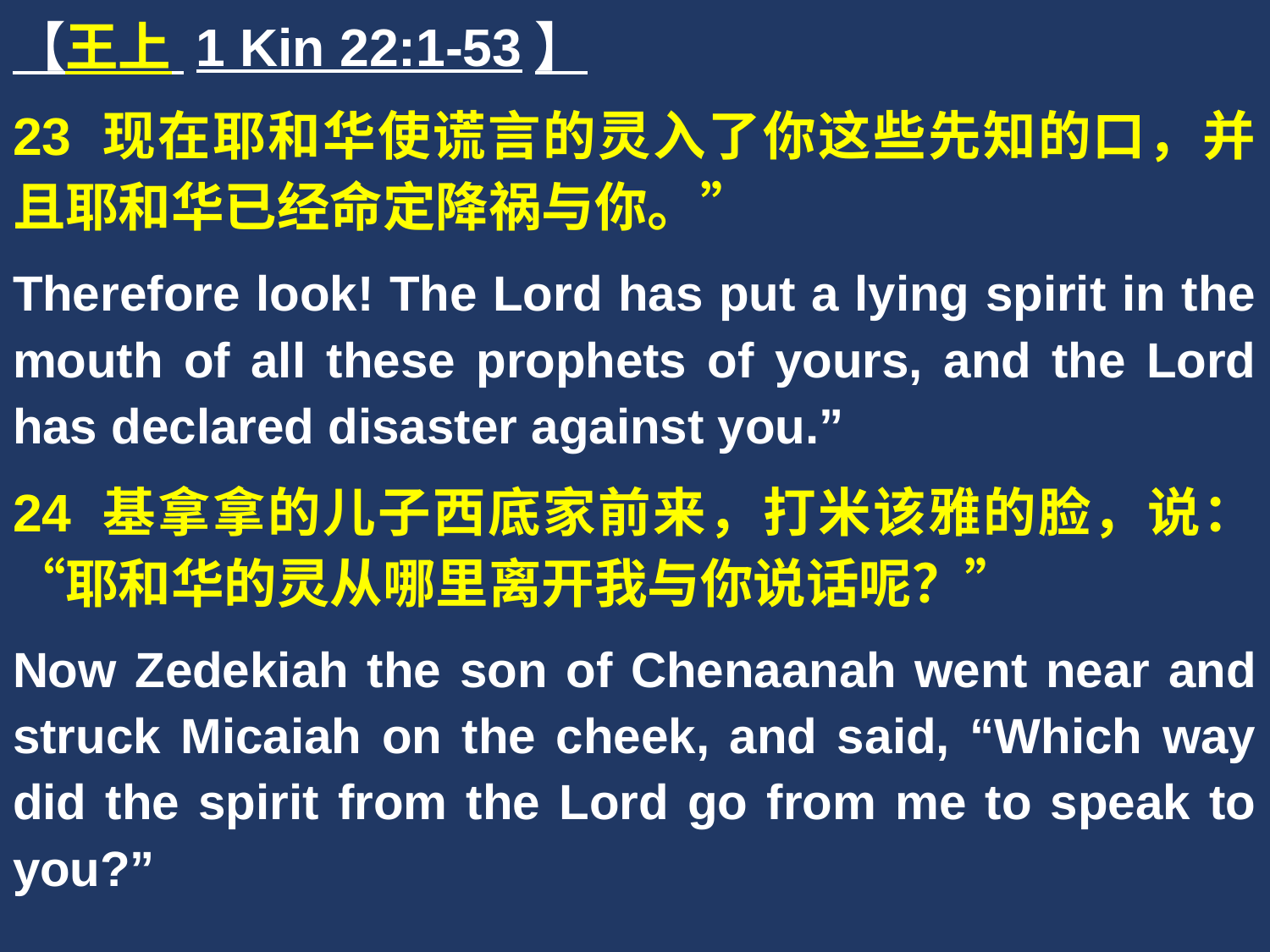

【王上 1 Kin 22:1-53】
23 现在耶和华使谎言的灵入了你这些先知的口，并且耶和华已经命定降祸与你。”
Therefore look! The Lord has put a lying spirit in the mouth of all these prophets of yours, and the Lord has declared disaster against you.”
24 基拿拿的儿子西底家前来，打米该雅的脸，说：“耶和华的灵从哪里离开我与你说话呢？”
Now Zedekiah the son of Chenaanah went near and struck Micaiah on the cheek, and said, “Which way did the spirit from the Lord go from me to speak to you?”